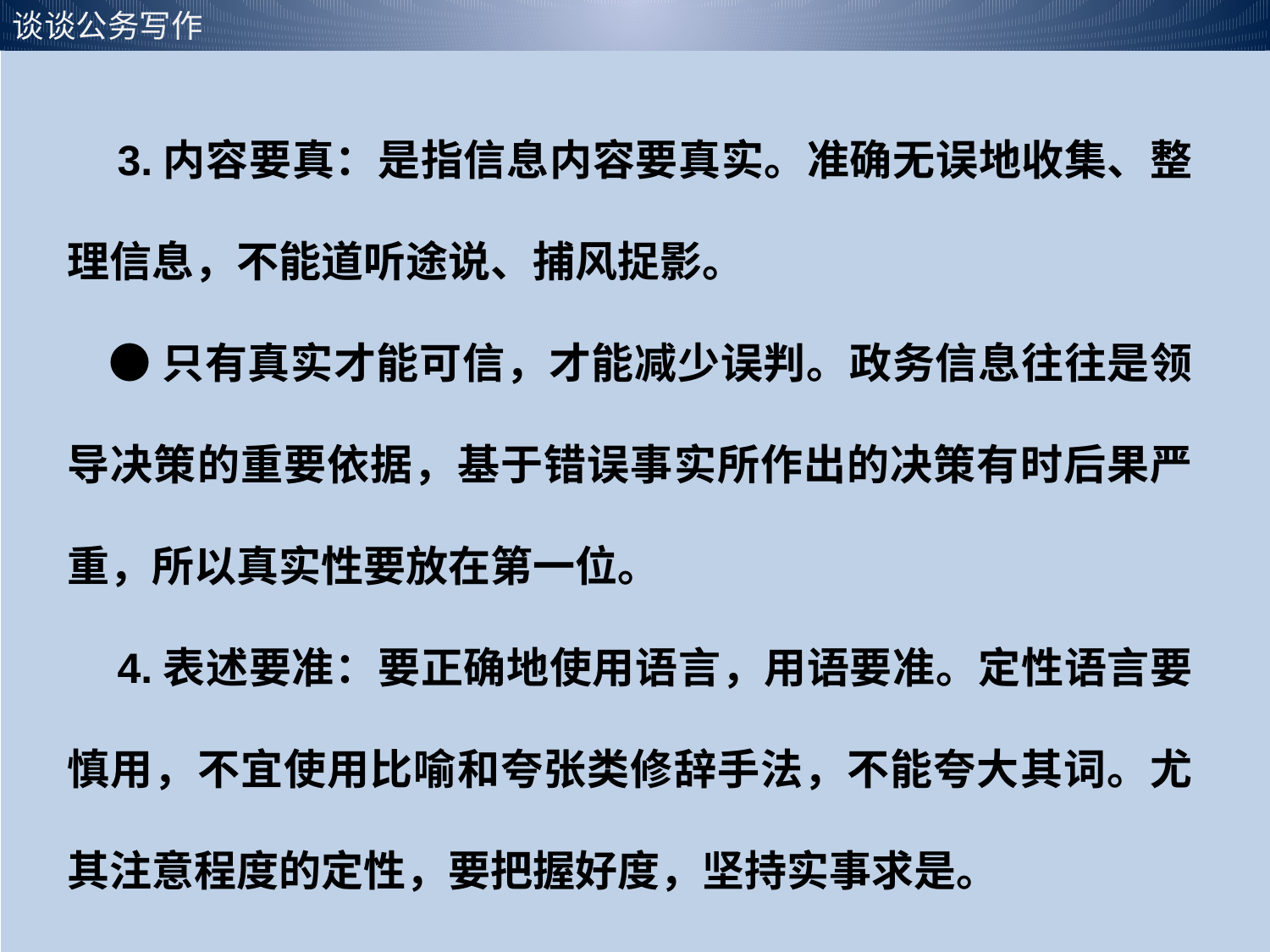

3.内容要真：是指信息内容要真实。准确无误地收集、整理信息，不能道听途说、捕风捉影。
    ●只有真实才能可信，才能减少误判。政务信息往往是领导决策的重要依据，基于错误事实所作出的决策有时后果严重，所以真实性要放在第一位。
    4.表述要准：要正确地使用语言，用语要准。定性语言要慎用，不宜使用比喻和夸张类修辞手法，不能夸大其词。尤其注意程度的定性，要把握好度，坚持实事求是。